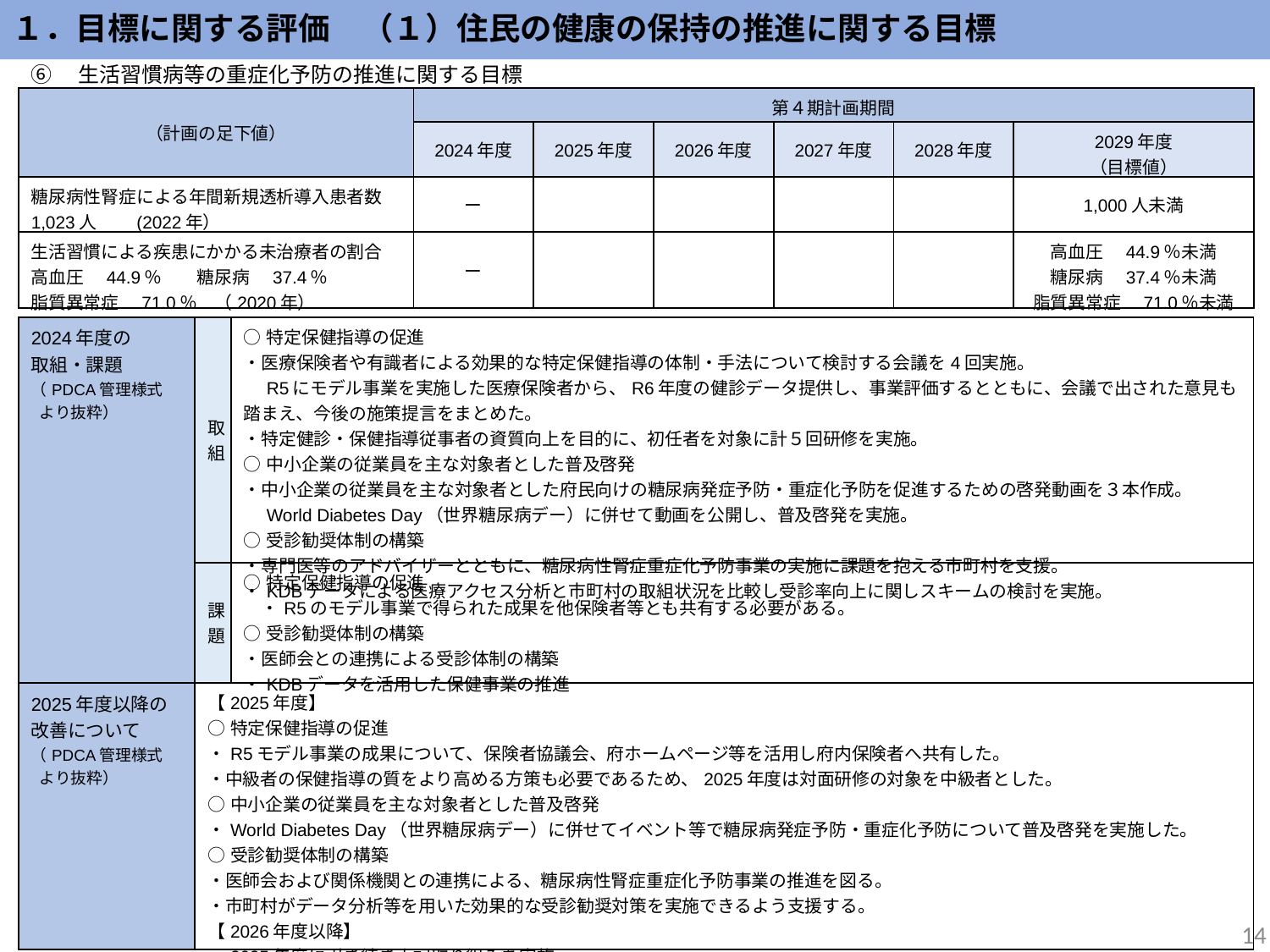

１．目標に関する評価　（１）住民の健康の保持の推進に関する目標
⑥　生活習慣病等の重症化予防の推進に関する目標
| （計画の足下値） | 第４期計画期間 |  |  |  |  |  |
| --- | --- | --- | --- | --- | --- | --- |
| 2023年度 （計画の足下値） | 2024年度 | 2025年度 | 2026年度 | 2027年度 | 2028年度 | 2029年度 （目標値） |
| 糖尿病性腎症による年間新規透析導入患者数 1,023人　　(2022年） | ー |  |  |  |  | 1,000人未満 |
| 生活習慣による疾患にかかる未治療者の割合 高血圧　44.9％　　糖尿病　37.4％ 脂質異常症　71.0％　（2020年） | ー |  |  |  |  | 高血圧　44.9％未満 糖尿病　37.4％未満 脂質異常症　71.0％未満 |
| 2024年度の 取組・課題 （PDCA管理様式 より抜粋） | 取組 | ○特定保健指導の促進 ・医療保険者や有識者による効果的な特定保健指導の体制・手法について検討する会議を4回実施。 　R5にモデル事業を実施した医療保険者から、R6年度の健診データ提供し、事業評価するとともに、会議で出された意見も踏まえ、今後の施策提言をまとめた。 ・特定健診・保健指導従事者の資質向上を目的に、初任者を対象に計５回研修を実施。 ○中小企業の従業員を主な対象者とした普及啓発 ・中小企業の従業員を主な対象者とした府民向けの糖尿病発症予防・重症化予防を促進するための啓発動画を３本作成。　 　World Diabetes Day（世界糖尿病デー）に併せて動画を公開し、普及啓発を実施。 ○受診勧奨体制の構築 ・専門医等のアドバイザーとともに、糖尿病性腎症重症化予防事業の実施に課題を抱える市町村を支援。 ・KDBデータによる医療アクセス分析と市町村の取組状況を比較し受診率向上に関しスキームの検討を実施。 |
| --- | --- | --- |
|  | 課題 | ○特定保健指導の促進 　・R5のモデル事業で得られた成果を他保険者等とも共有する必要がある。 ○受診勧奨体制の構築 ・医師会との連携による受診体制の構築 ・KDBデータを活用した保健事業の推進 |
| 2025年度以降の改善について （PDCA管理様式 より抜粋） | 【2025年度】 ○特定保健指導の促進 ・R5モデル事業の成果について、保険者協議会、府ホームページ等を活用し府内保険者へ共有した。 ・中級者の保健指導の質をより高める方策も必要であるため、2025年度は対面研修の対象を中級者とした。 ○中小企業の従業員を主な対象者とした普及啓発 ・World Diabetes Day（世界糖尿病デー）に併せてイベント等で糖尿病発症予防・重症化予防について普及啓発を実施した。 ○受診勧奨体制の構築 ・医師会および関係機関との連携による、糖尿病性腎症重症化予防事業の推進を図る。 ・市町村がデータ分析等を用いた効果的な受診勧奨対策を実施できるよう支援する。 【2026年度以降】 ・2025年度に引き続き上記取り組みを実施 ・KDBデータによる無治療の生活習慣病患者の入院リスク等の分析などを行い効果的な医療アクセス促進体制を構築する。 |  |
14